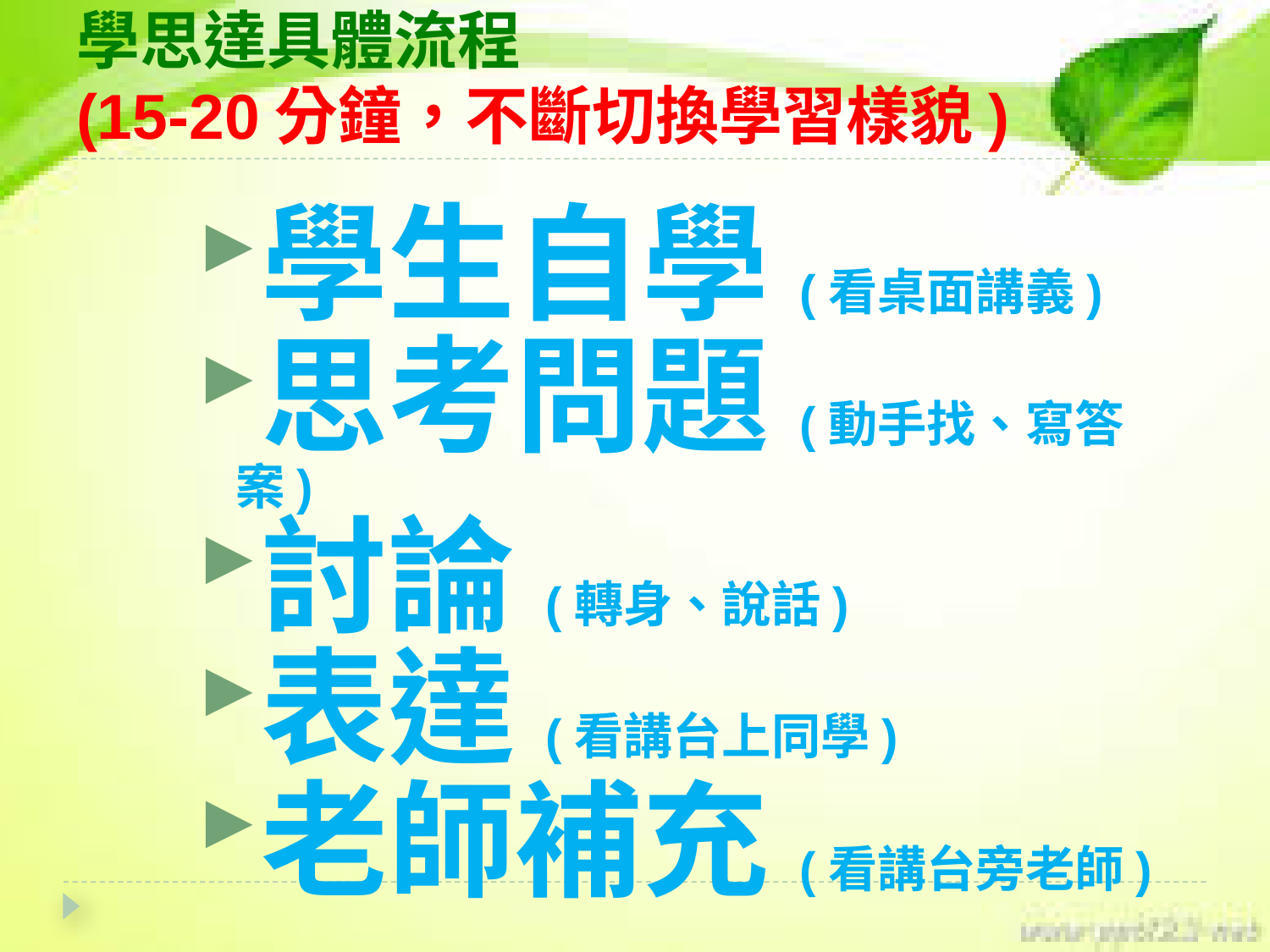

學思達具體流程
(15-20分鐘，不斷切換學習樣貌)

學生自學(看桌面講義)
思考問題(動手找、寫答案)
討論(轉身、說話)
表達(看講台上同學)
老師補充(看講台旁老師)